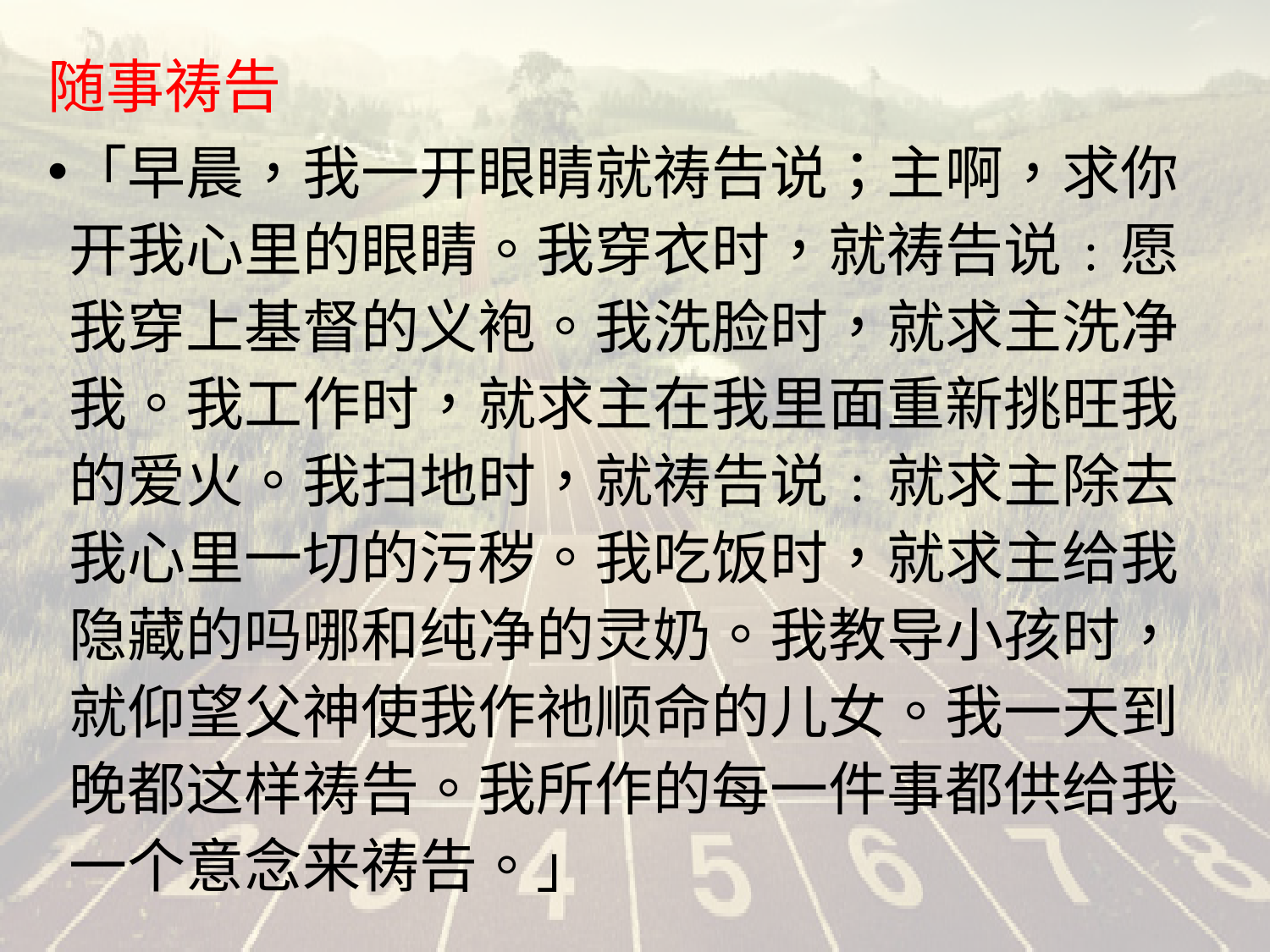

#
随事祷告
「早晨，我一开眼睛就祷告说；主啊，求你开我心里的眼睛。我穿衣时，就祷告说﹕愿我穿上基督的义袍。我洗脸时，就求主洗净我。我工作时，就求主在我里面重新挑旺我的爱火。我扫地时，就祷告说﹕就求主除去我心里一切的污秽。我吃饭时，就求主给我隐藏的吗哪和纯净的灵奶。我教导小孩时，就仰望父神使我作祂顺命的儿女。我一天到晚都这样祷告。我所作的每一件事都供给我一个意念来祷告。」